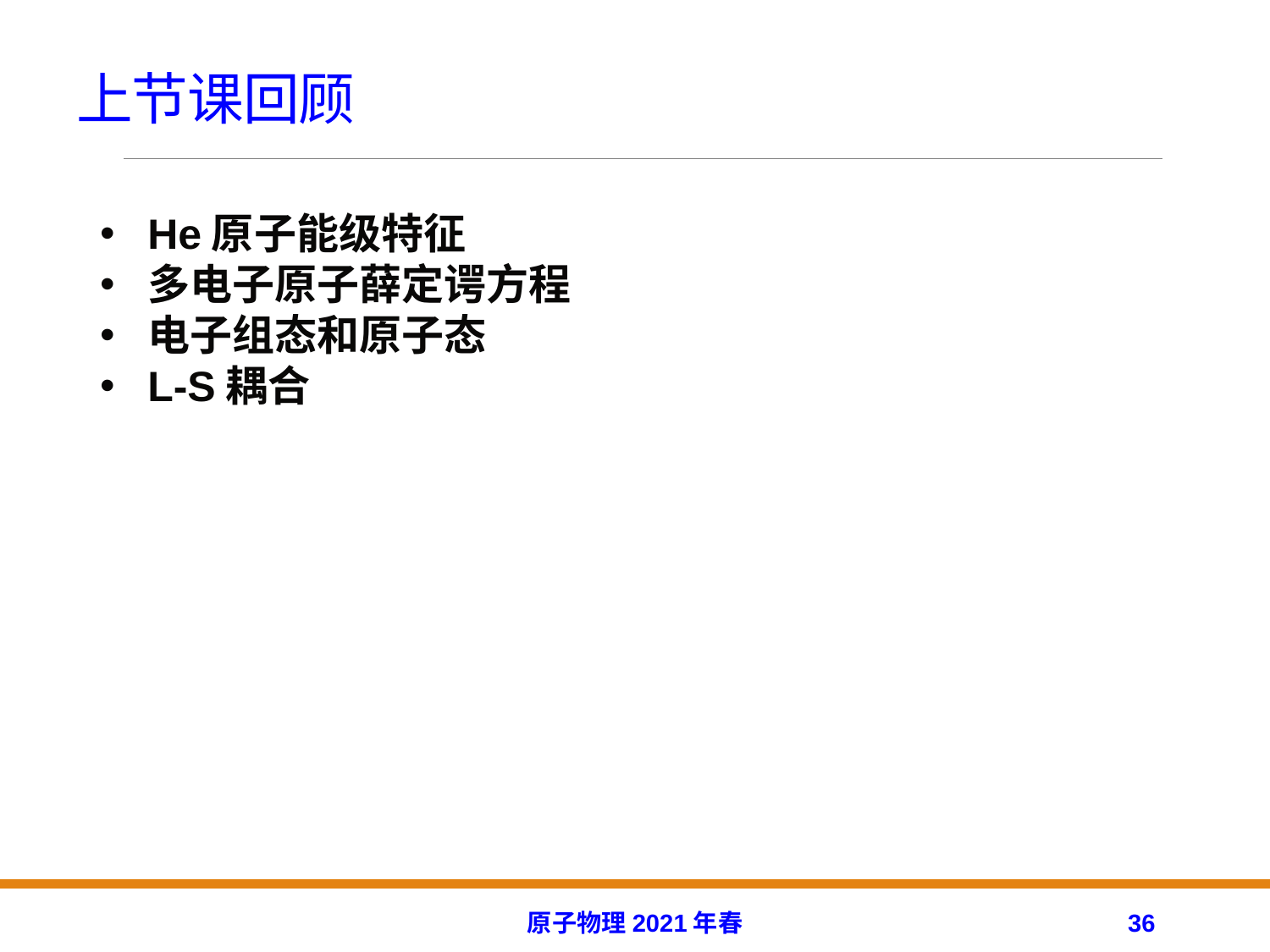

# 上节课回顾
He原子能级特征
多电子原子薛定谔方程
电子组态和原子态
L-S耦合
原子物理2021年春
36